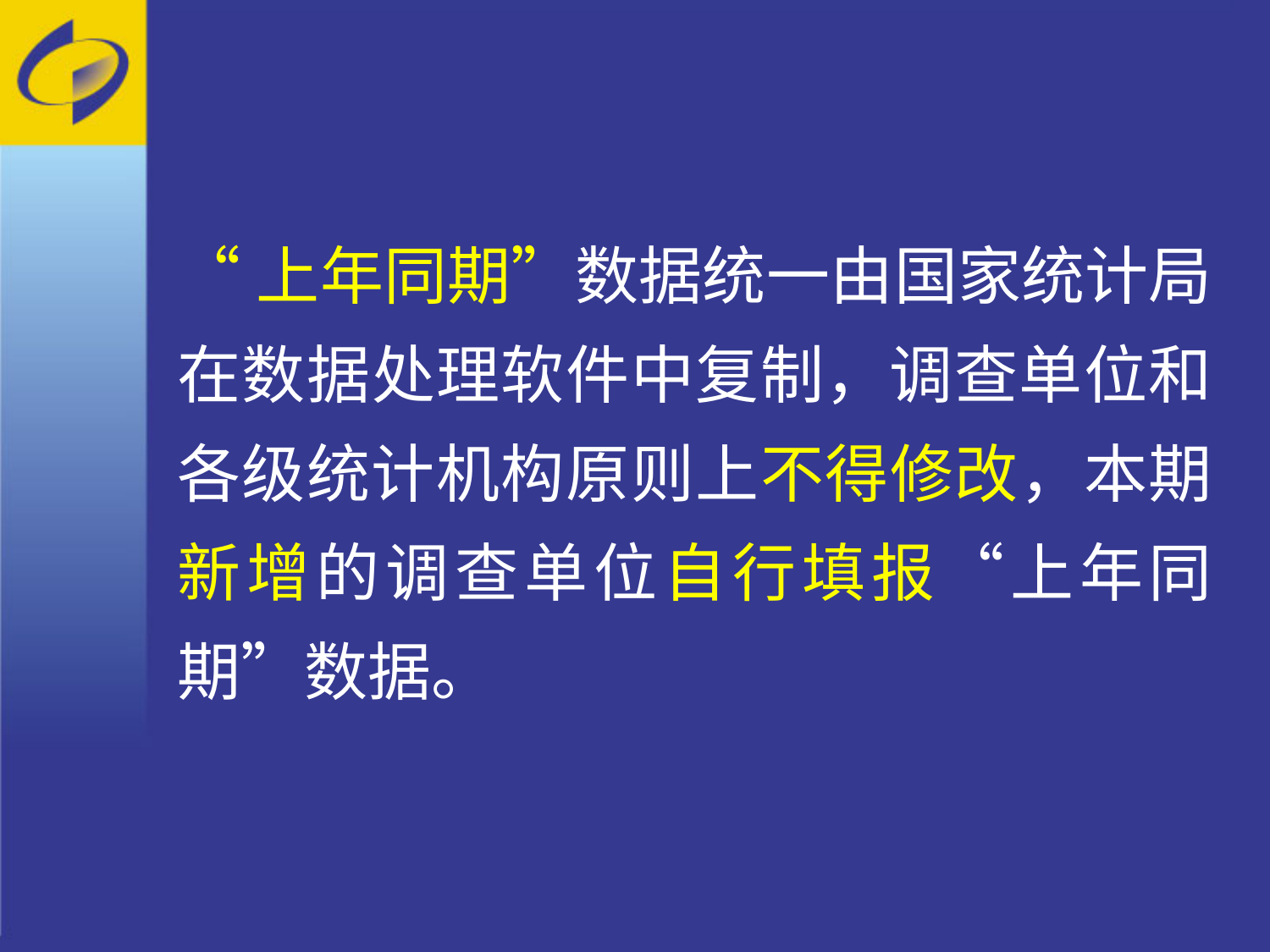

“上年同期”数据统一由国家统计局在数据处理软件中复制，调查单位和各级统计机构原则上不得修改，本期新增的调查单位自行填报“上年同期”数据。